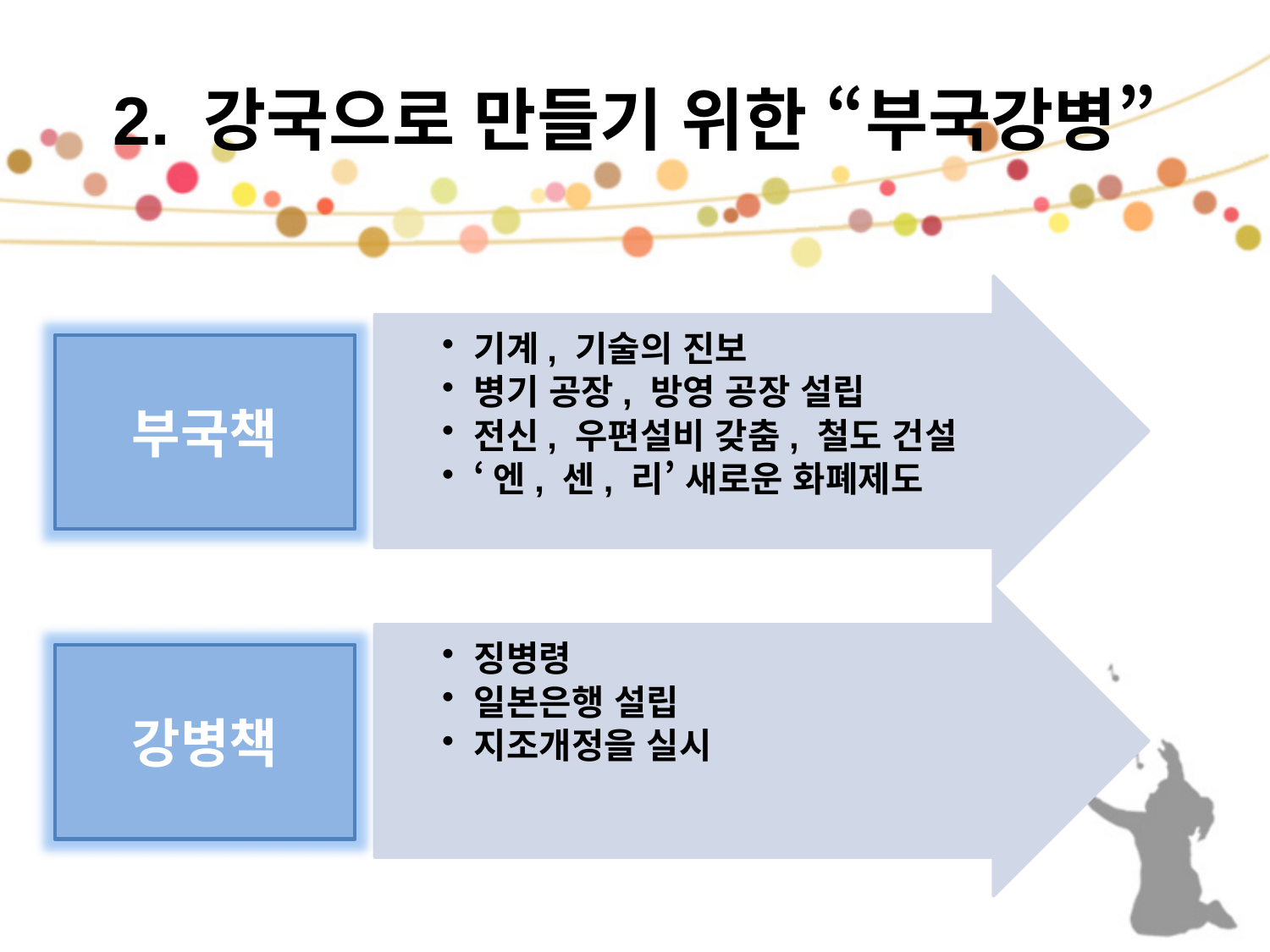

# 2. 강국으로 만들기 위한 “부국강병”

기계, 기술의 진보
병기 공장, 방영 공장 설립
전신, 우편설비 갖춤, 철도 건설
‘엔, 센, 리’ 새로운 화폐제도

부국책

징병령
일본은행 설립
지조개정을 실시

강병책